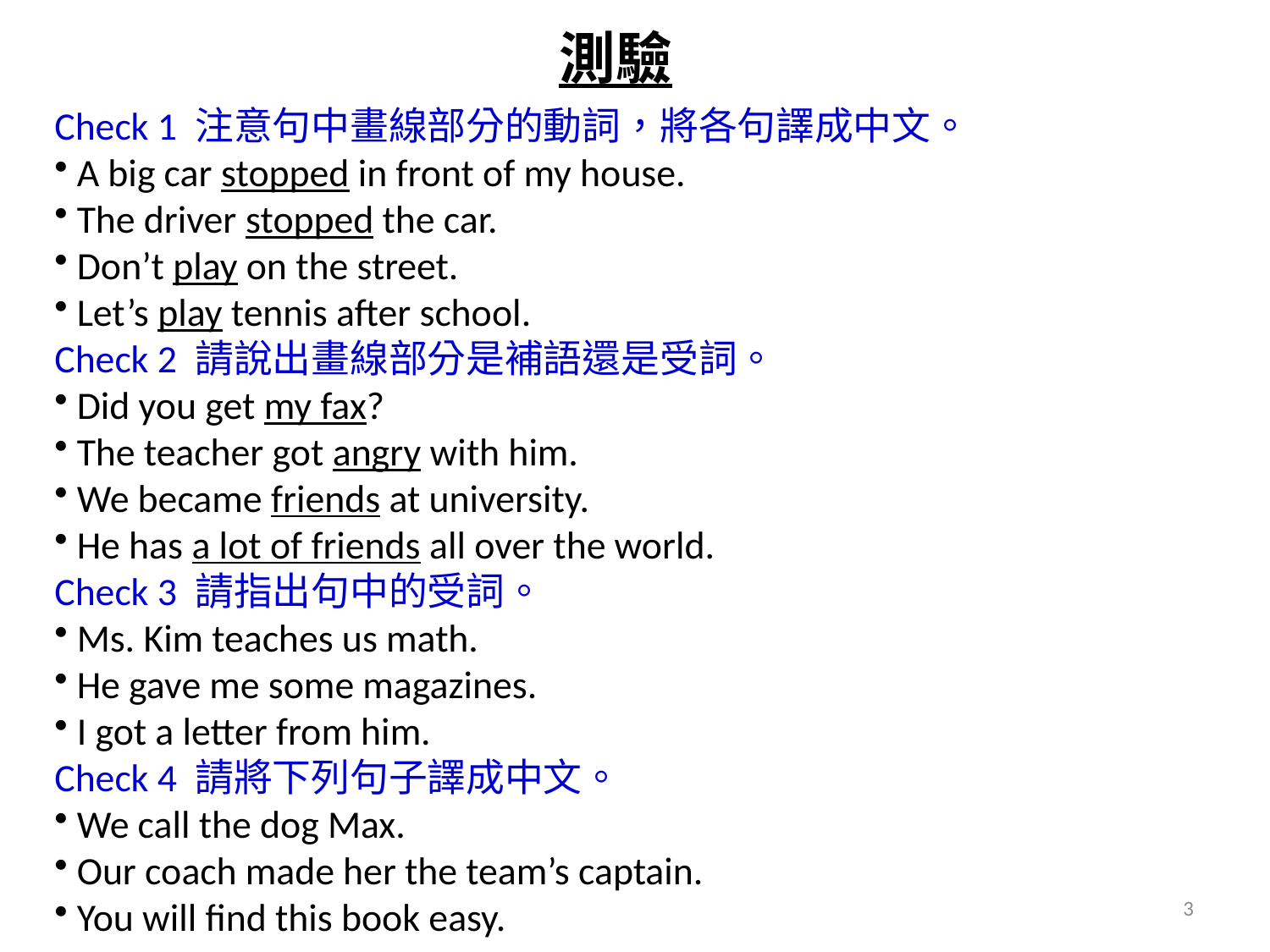

測驗
Check 1 注意句中畫線部分的動詞，將各句譯成中文。
 A big car stopped in front of my house.
 The driver stopped the car.
 Don’t play on the street.
 Let’s play tennis after school.
Check 2 請說出畫線部分是補語還是受詞。
 Did you get my fax?
 The teacher got angry with him.
 We became friends at university.
 He has a lot of friends all over the world.
Check 3 請指出句中的受詞。
 Ms. Kim teaches us math.
 He gave me some magazines.
 I got a letter from him.
Check 4 請將下列句子譯成中文。
 We call the dog Max.
 Our coach made her the team’s captain.
 You will find this book easy.
3